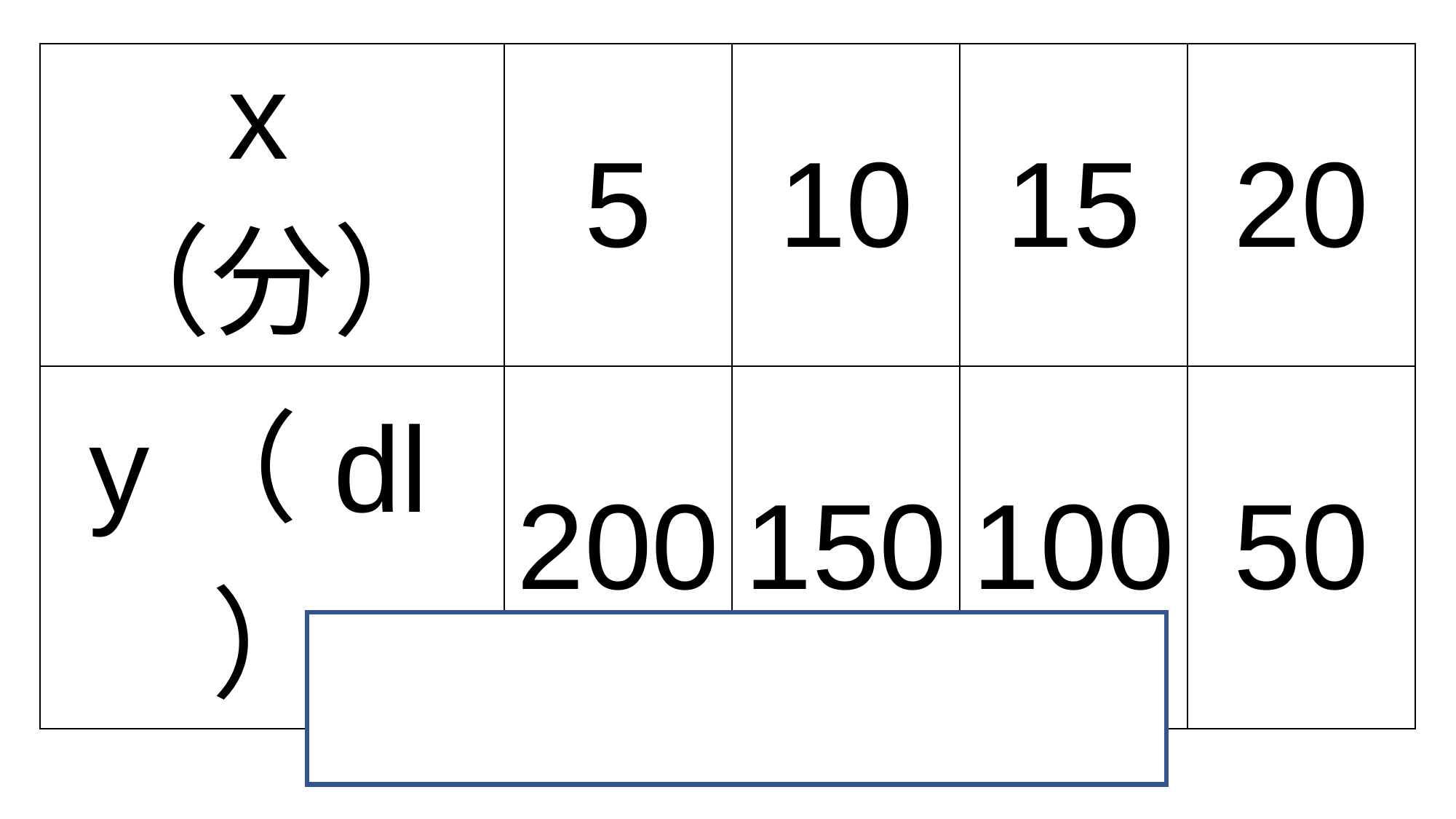

| x（分） | 5 | 10 | 15 | 20 |
| --- | --- | --- | --- | --- |
| y（dl） | 200 | 150 | 100 | 50 |

比例
どちらでもない
反比例